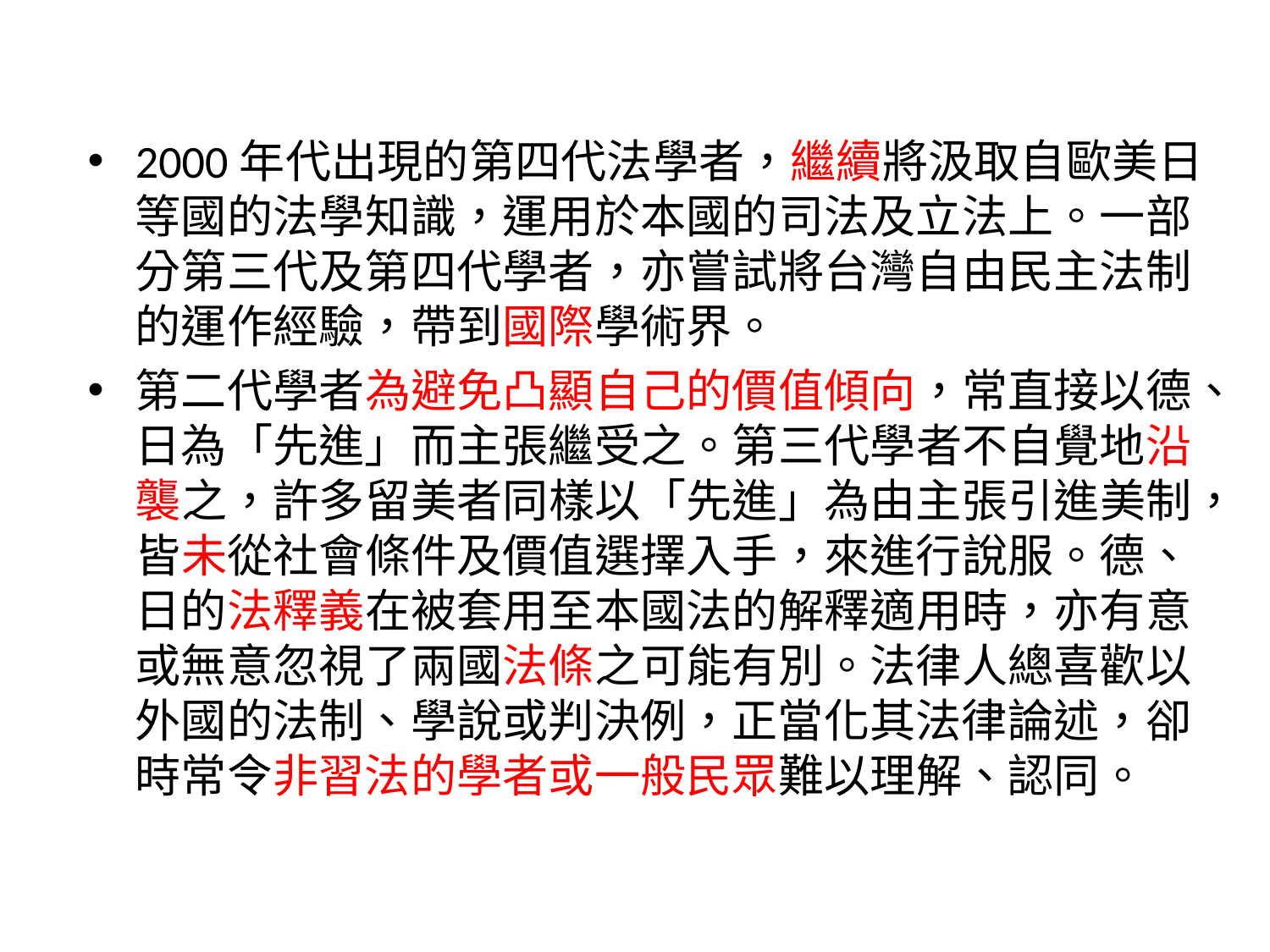

#
2000年代出現的第四代法學者，繼續將汲取自歐美日等國的法學知識，運用於本國的司法及立法上。一部分第三代及第四代學者，亦嘗試將台灣自由民主法制的運作經驗，帶到國際學術界。
第二代學者為避免凸顯自己的價值傾向，常直接以德、日為「先進」而主張繼受之。第三代學者不自覺地沿襲之，許多留美者同樣以「先進」為由主張引進美制，皆未從社會條件及價值選擇入手，來進行說服。德、日的法釋義在被套用至本國法的解釋適用時，亦有意或無意忽視了兩國法條之可能有別。法律人總喜歡以外國的法制、學說或判決例，正當化其法律論述，卻時常令非習法的學者或一般民眾難以理解、認同。